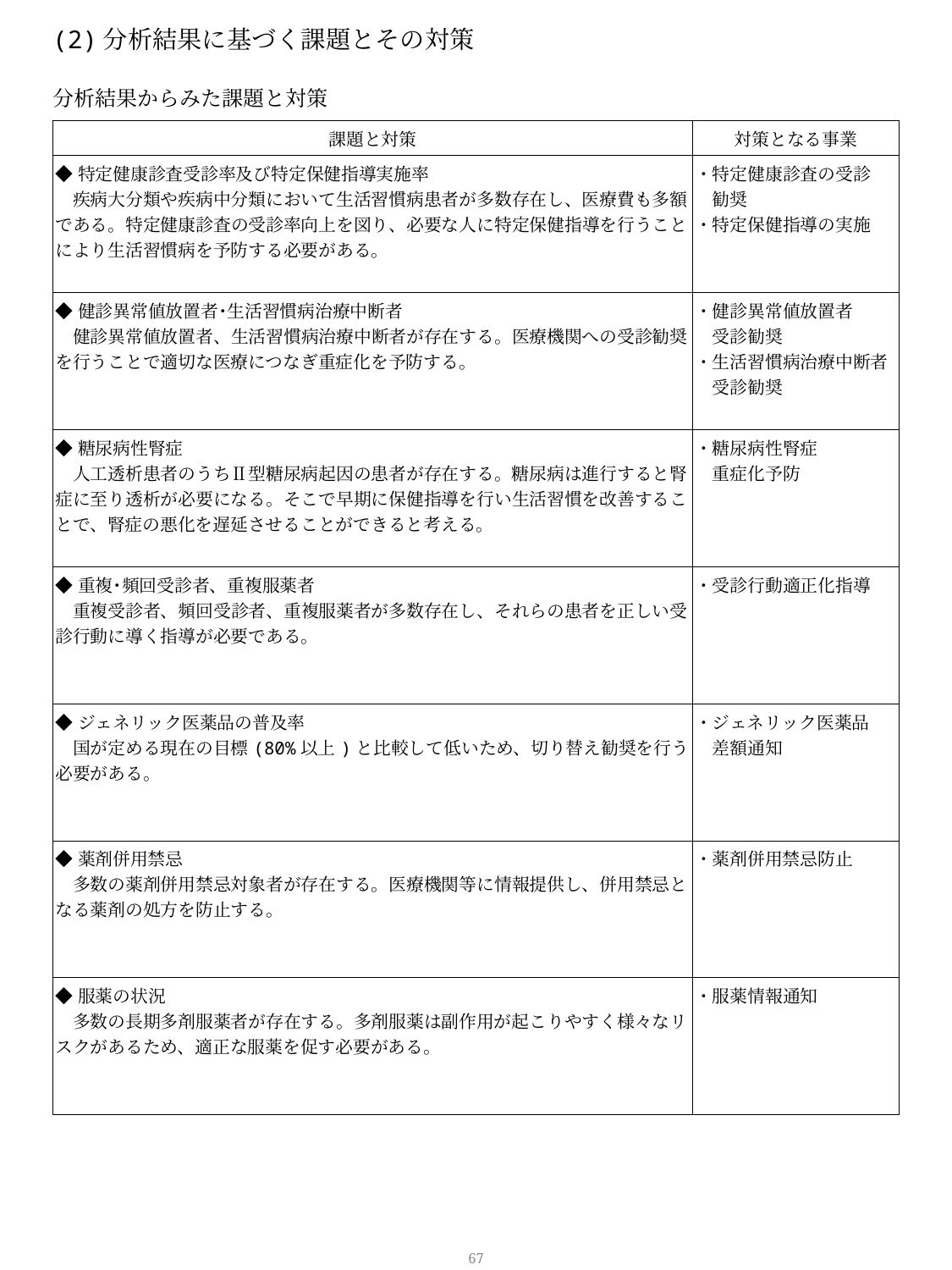

(2)分析結果に基づく課題とその対策
分析結果からみた課題と対策
| 課題と対策 | 対策となる事業 |
| --- | --- |
| ◆特定健康診査受診率及び特定保健指導実施率 　疾病大分類や疾病中分類において生活習慣病患者が多数存在し、医療費も多額である。特定健康診査の受診率向上を図り、必要な人に特定保健指導を行うことにより生活習慣病を予防する必要がある。 | ・特定健康診査の受診 　勧奨 ・特定保健指導の実施 |
| ◆健診異常値放置者･生活習慣病治療中断者 　健診異常値放置者、生活習慣病治療中断者が存在する。医療機関への受診勧奨を行うことで適切な医療につなぎ重症化を予防する。 | ・健診異常値放置者 　受診勧奨 ・生活習慣病治療中断者 　受診勧奨 |
| ◆糖尿病性腎症 　人工透析患者のうちⅡ型糖尿病起因の患者が存在する。糖尿病は進行すると腎症に至り透析が必要になる。そこで早期に保健指導を行い生活習慣を改善することで、腎症の悪化を遅延させることができると考える。 | ・糖尿病性腎症 　重症化予防 |
| ◆重複･頻回受診者、重複服薬者 　重複受診者、頻回受診者、重複服薬者が多数存在し、それらの患者を正しい受診行動に導く指導が必要である。 | ・受診行動適正化指導 |
| ◆ジェネリック医薬品の普及率 　国が定める現在の目標(80%以上)と比較して低いため、切り替え勧奨を行う必要がある。 | ・ジェネリック医薬品 　差額通知 |
| ◆薬剤併用禁忌 　多数の薬剤併用禁忌対象者が存在する。医療機関等に情報提供し、併用禁忌となる薬剤の処方を防止する。 | ・薬剤併用禁忌防止 |
| ◆服薬の状況 　多数の長期多剤服薬者が存在する。多剤服薬は副作用が起こりやすく様々なリスクがあるため、適正な服薬を促す必要がある。 | ・服薬情報通知 |
67